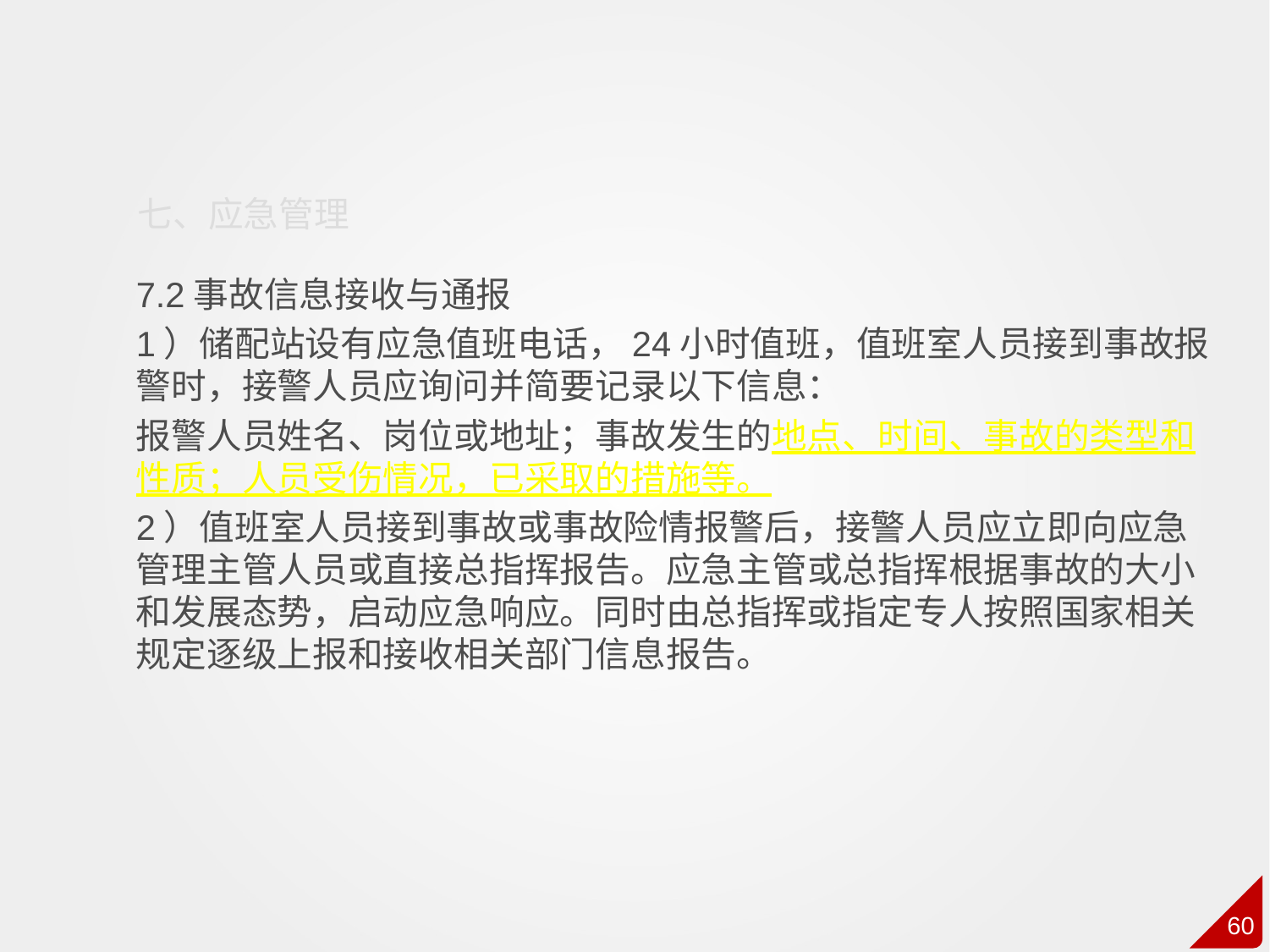

七、应急管理

7.2事故信息接收与通报
1）储配站设有应急值班电话，24小时值班，值班室人员接到事故报警时，接警人员应询问并简要记录以下信息：
报警人员姓名、岗位或地址；事故发生的地点、时间、事故的类型和性质；人员受伤情况，已采取的措施等。
2）值班室人员接到事故或事故险情报警后，接警人员应立即向应急管理主管人员或直接总指挥报告。应急主管或总指挥根据事故的大小和发展态势，启动应急响应。同时由总指挥或指定专人按照国家相关规定逐级上报和接收相关部门信息报告。